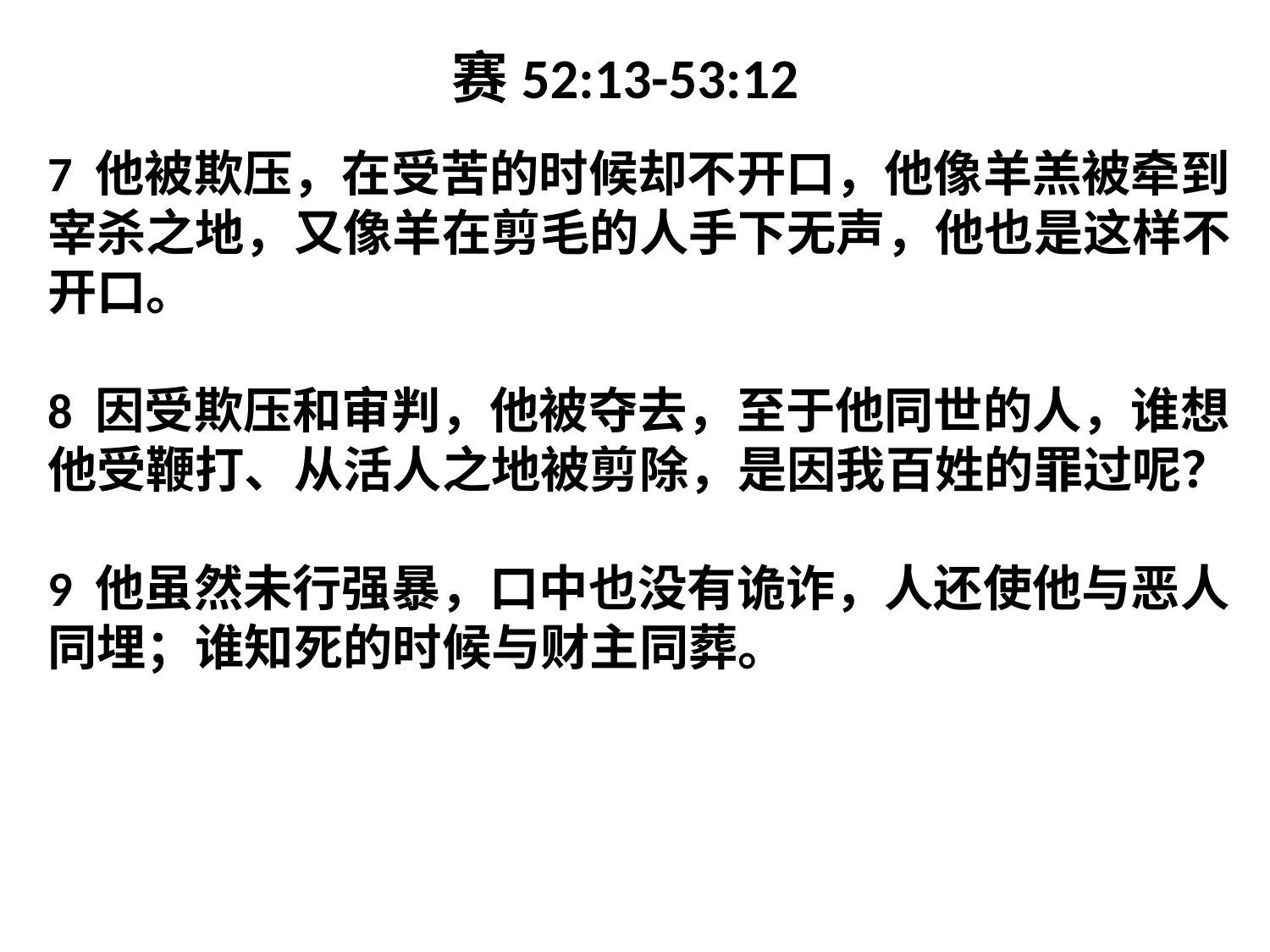

赛52:13-53:12
7 他被欺压，在受苦的时候却不开口，他像羊羔被牵到宰杀之地，又像羊在剪毛的人手下无声，他也是这样不开口。

8 因受欺压和审判，他被夺去，至于他同世的人，谁想他受鞭打、从活人之地被剪除，是因我百姓的罪过呢？

9 他虽然未行强暴，口中也没有诡诈，人还使他与恶人同埋；谁知死的时候与财主同葬。